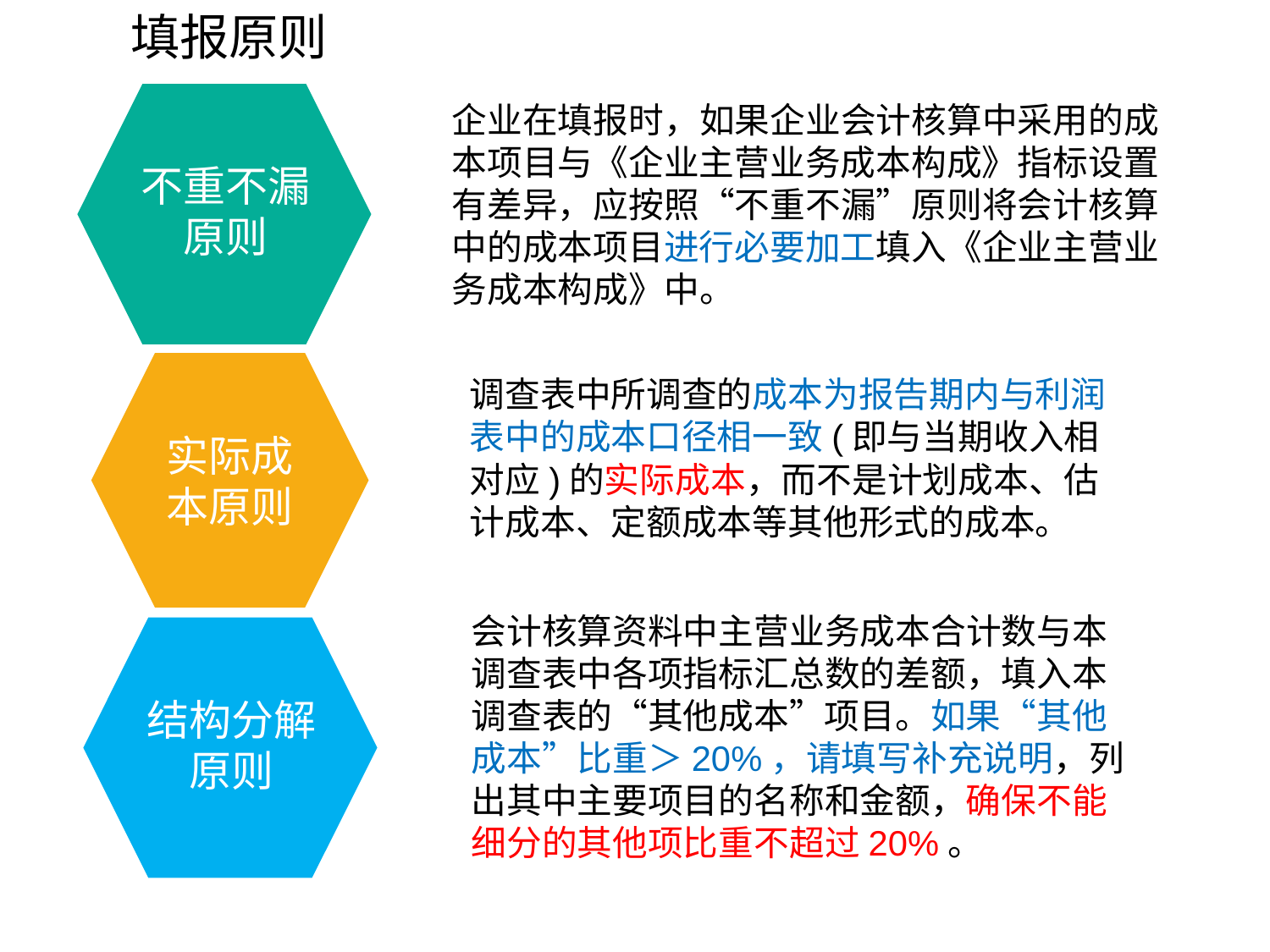

填报原则
建筑业

不重不漏
原则
企业在填报时，如果企业会计核算中采用的成本项目与《企业主营业务成本构成》指标设置有差异，应按照“不重不漏”原则将会计核算中的成本项目进行必要加工填入《企业主营业务成本构成》中。

实际成本原则
调查表中所调查的成本为报告期内与利润表中的成本口径相一致(即与当期收入相对应)的实际成本，而不是计划成本、估计成本、定额成本等其他形式的成本。
会计核算资料中主营业务成本合计数与本调查表中各项指标汇总数的差额，填入本调查表的“其他成本”项目。如果“其他成本”比重＞20%，请填写补充说明，列出其中主要项目的名称和金额，确保不能细分的其他项比重不超过20%。

结构分解
原则